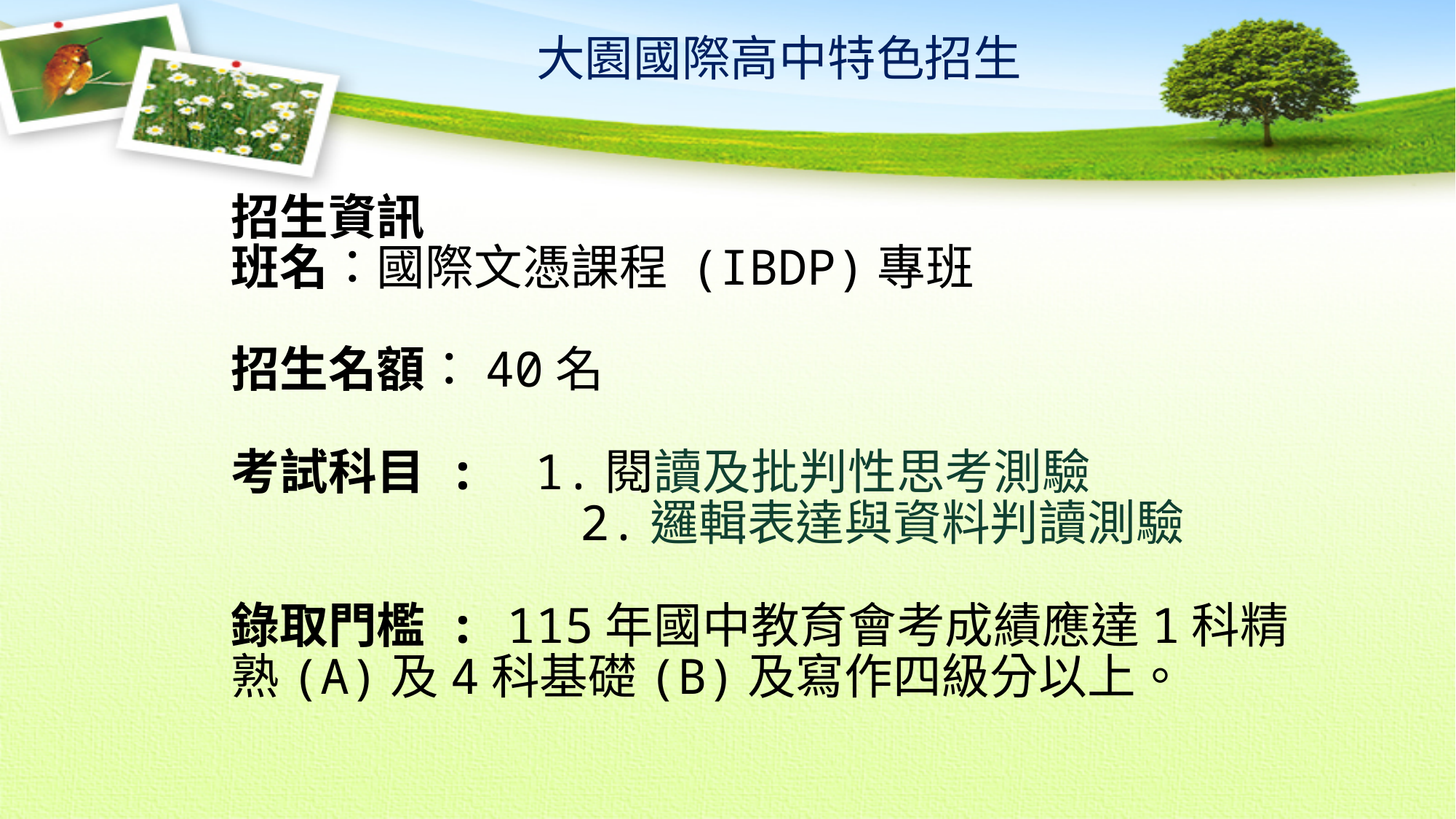

大園國際高中特色招生

招生資訊
班名：國際文憑課程 (IBDP)專班

招生名額：40名

考試科目 :  1.閱讀及批判性思考測驗
            2.邏輯表達與資料判讀測驗

錄取門檻 : 115年國中教育會考成績應達1科精熟(A)及4科基礎(B)及寫作四級分以上。